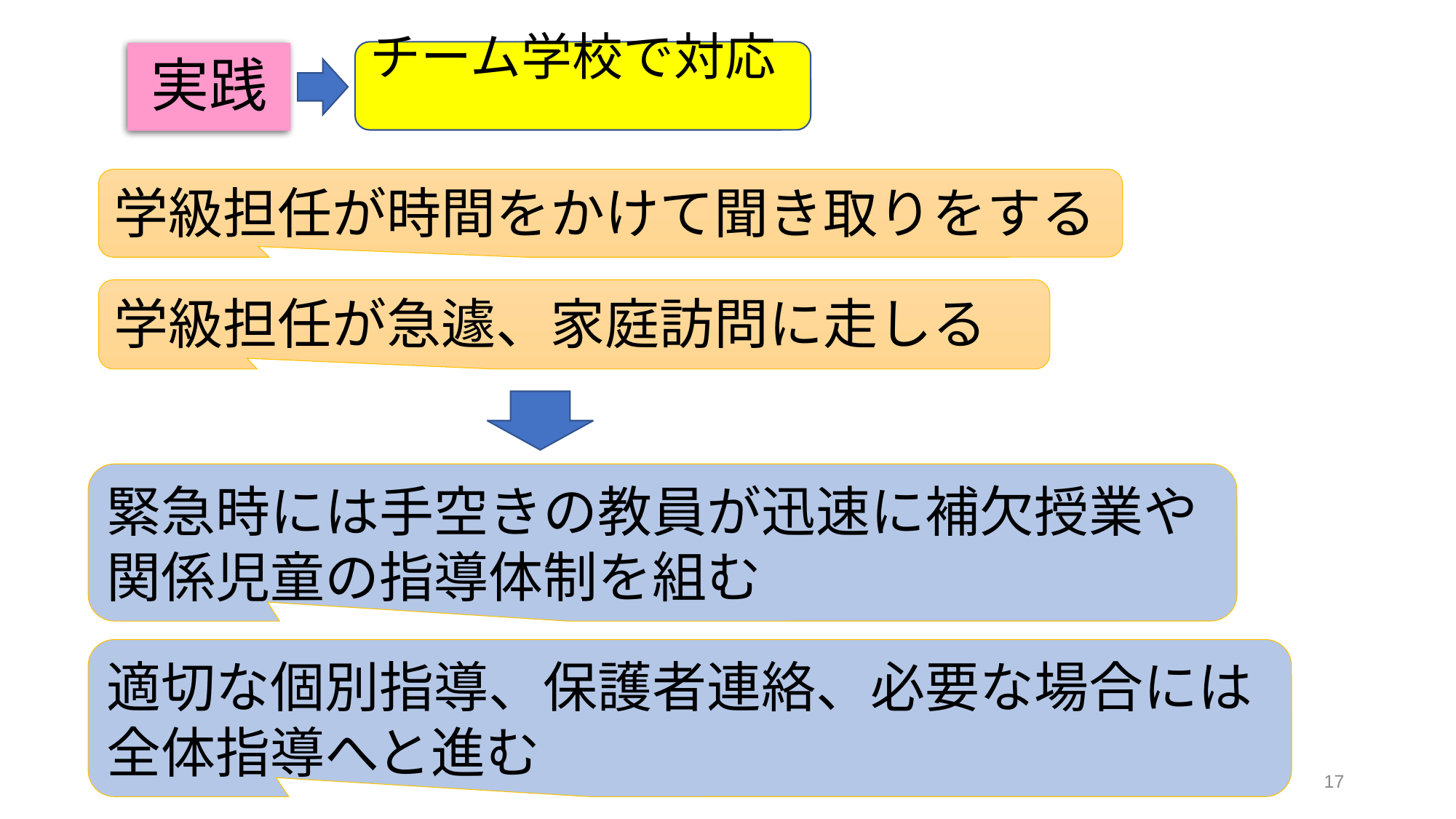

チーム学校で対応
実践

学級担任が時間をかけて聞き取りをする

学級担任が急遽、家庭訪問に走しる

緊急時には手空きの教員が迅速に補欠授業や
関係児童の指導体制を組む

適切な個別指導、保護者連絡、必要な場合には
全体指導へと進む

17